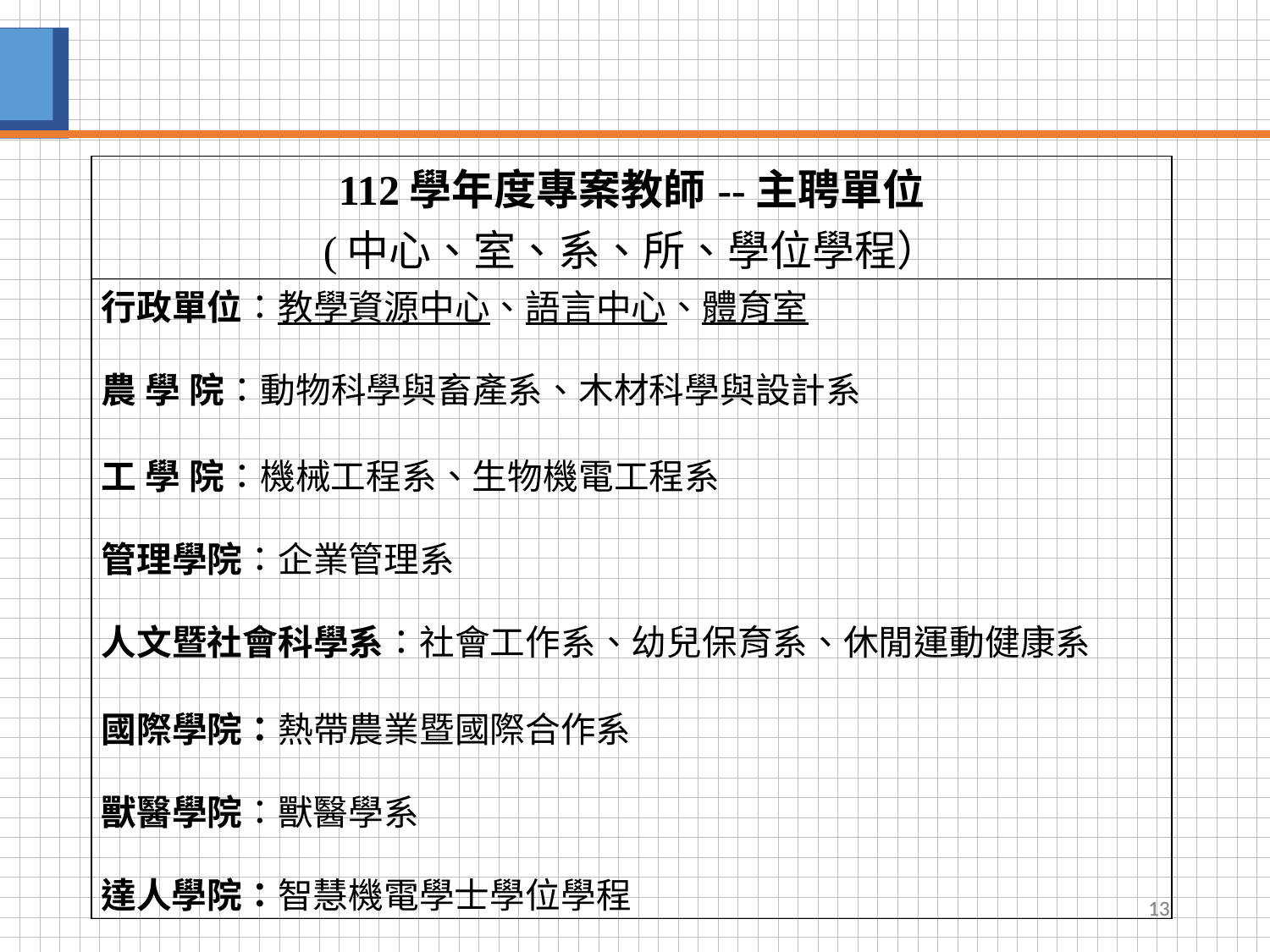

| 112學年度專案教師--主聘單位 (中心、室、系、所、學位學程） |
| --- |
| 行政單位：教學資源中心、語言中心、體育室 農 學 院：動物科學與畜產系、木材科學與設計系 工 學 院：機械工程系、生物機電工程系 管理學院：企業管理系 人文暨社會科學系：社會工作系、幼兒保育系、休閒運動健康系 國際學院：熱帶農業暨國際合作系 獸醫學院：獸醫學系 達人學院：智慧機電學士學位學程 |
13